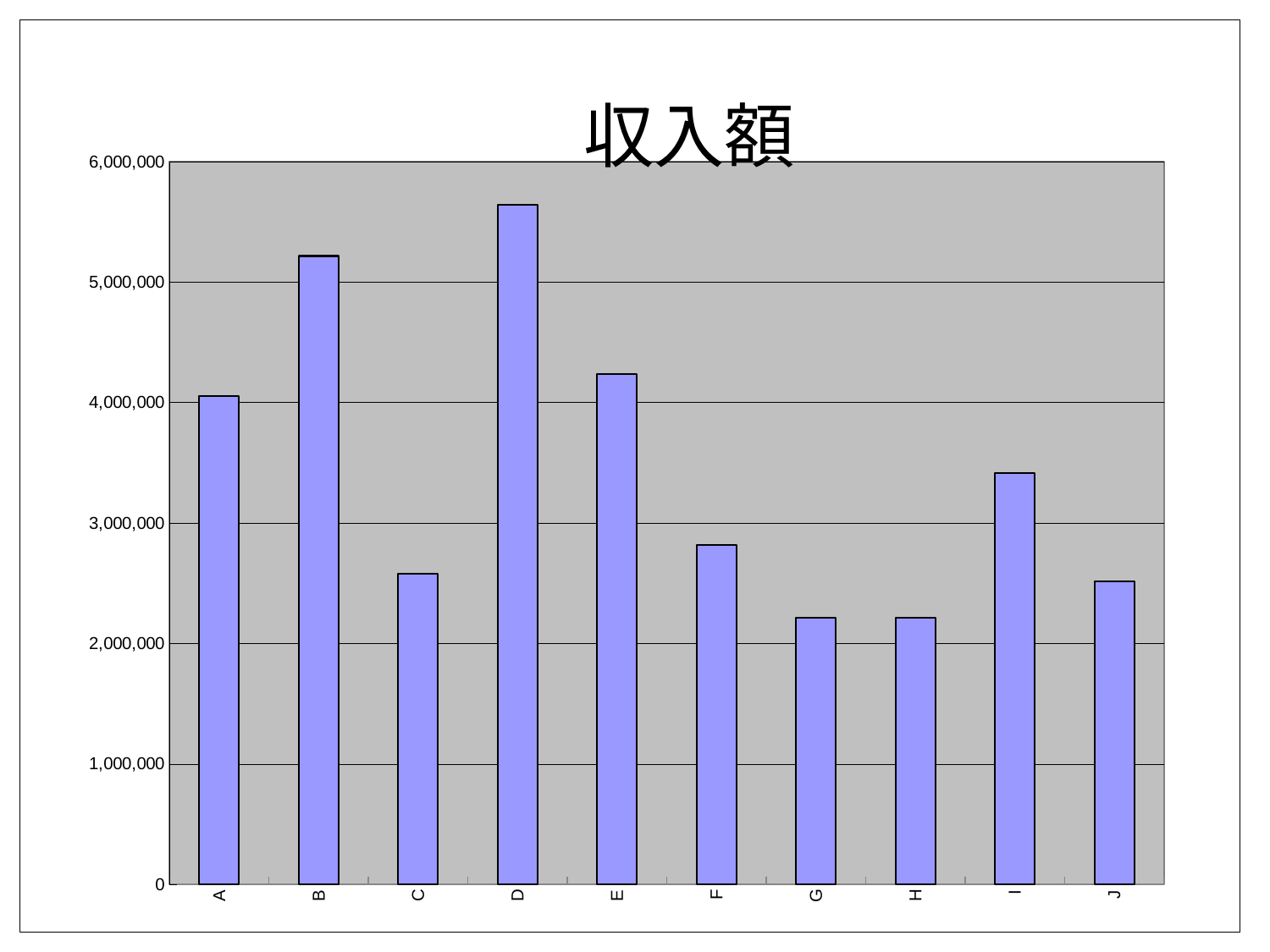

### Chart: 収入額

| Category |  |
|---|---|
| A | 4052616.0 |
| B | 5217336.0 |
| C | 2577336.0 |
| D | 5640000.0 |
| E | 4238616.0 |
| F | 2817336.0 |
| G | 2217336.0 |
| H | 2217336.0 |
| I | 3417336.0 |
| J | 2514840.0 |